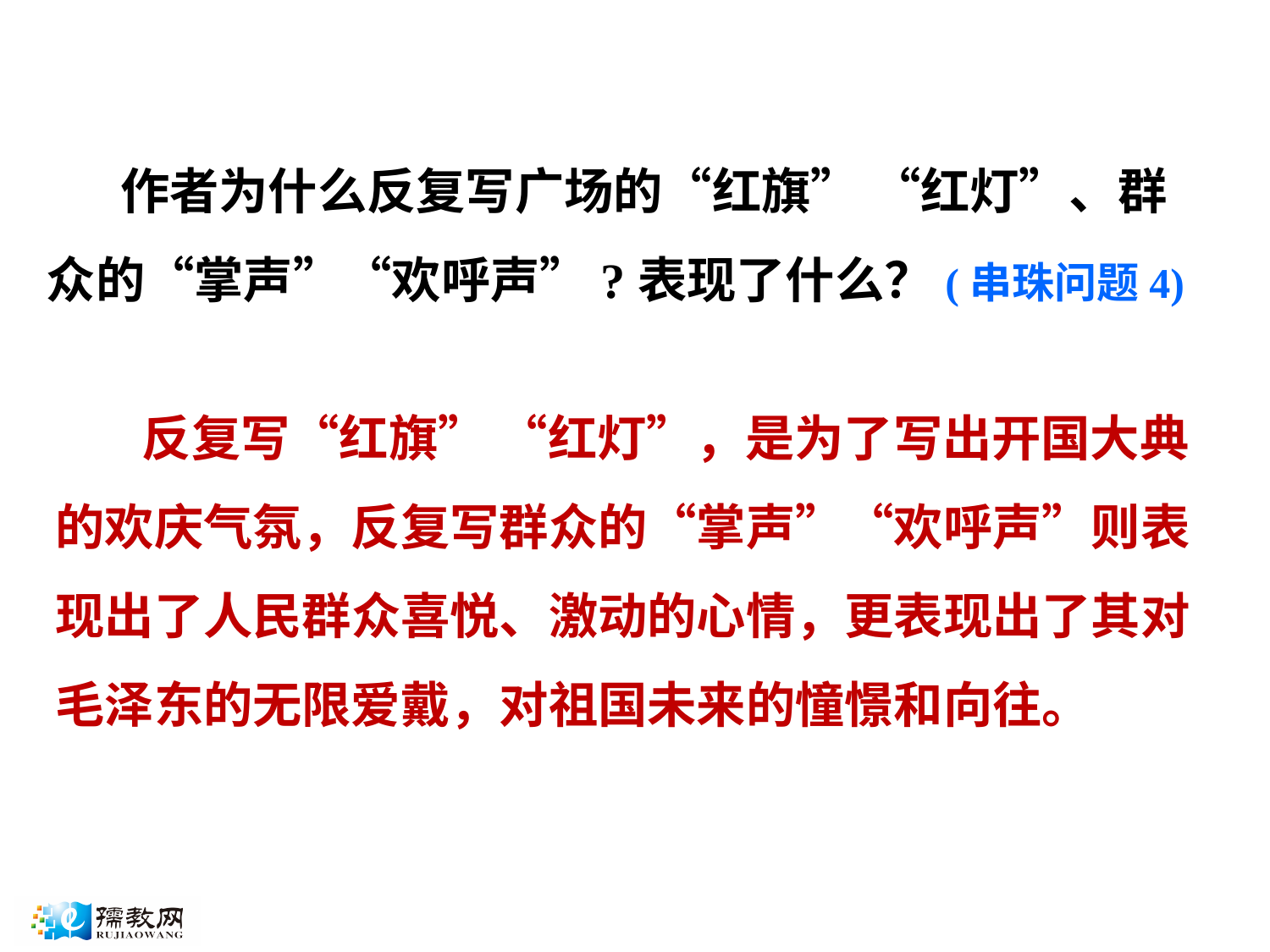

作者为什么反复写广场的“红旗” “红灯”、群众的“掌声”“欢呼声”?表现了什么？(串珠问题4)
反复写“红旗” “红灯”，是为了写出开国大典的欢庆气氛，反复写群众的“掌声”“欢呼声”则表现出了人民群众喜悦、激动的心情，更表现出了其对毛泽东的无限爱戴，对祖国未来的憧憬和向往。